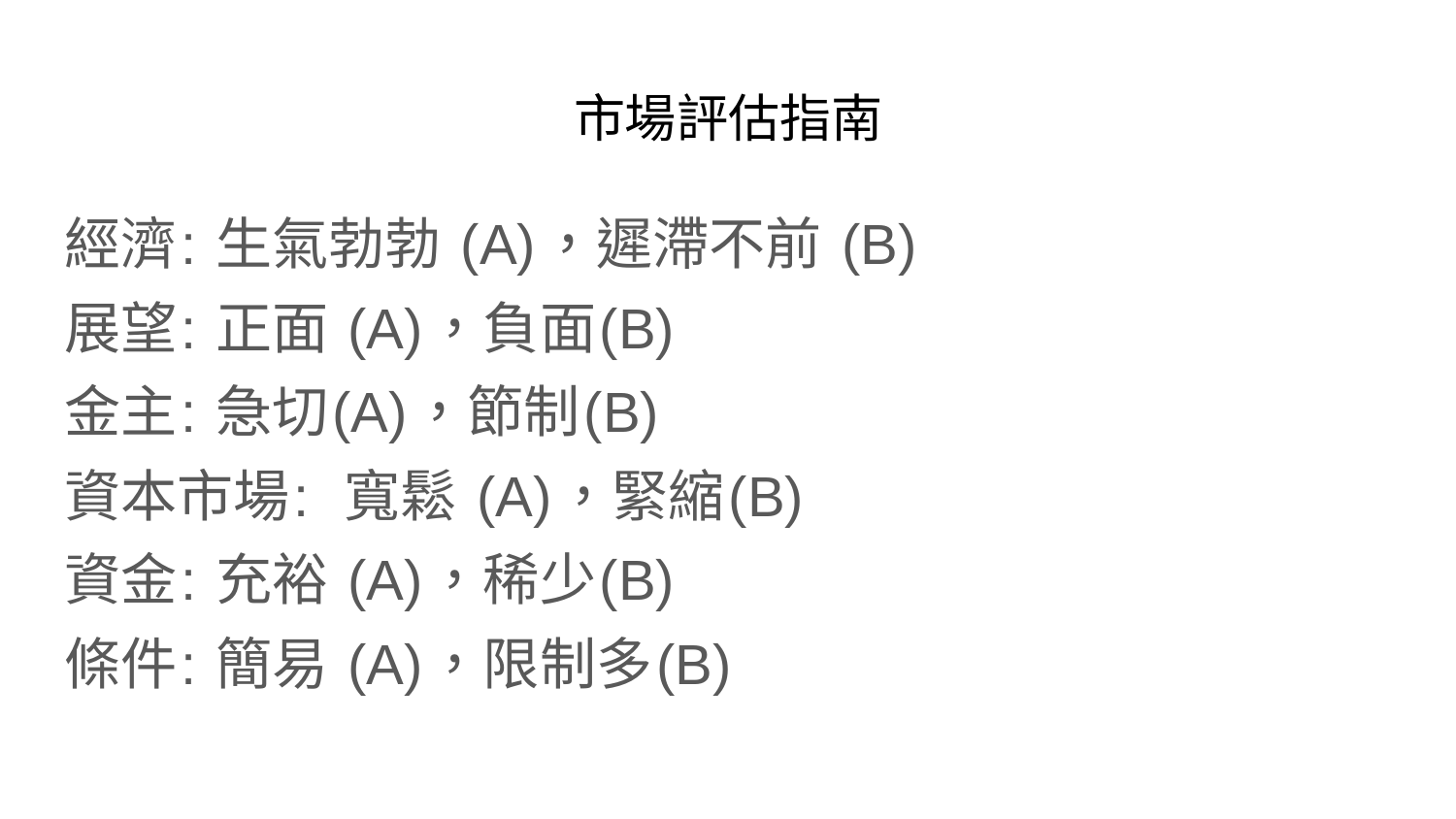

# 市場評估指南

經濟: 生氣勃勃 (A)，遲滯不前 (B)
展望: 正面 (A)，負面(B)
金主: 急切(A)，節制(B)
資本市場:  寬鬆 (A)，緊縮(B)
資金: 充裕 (A)，稀少(B)
條件: 簡易 (A)，限制多(B)